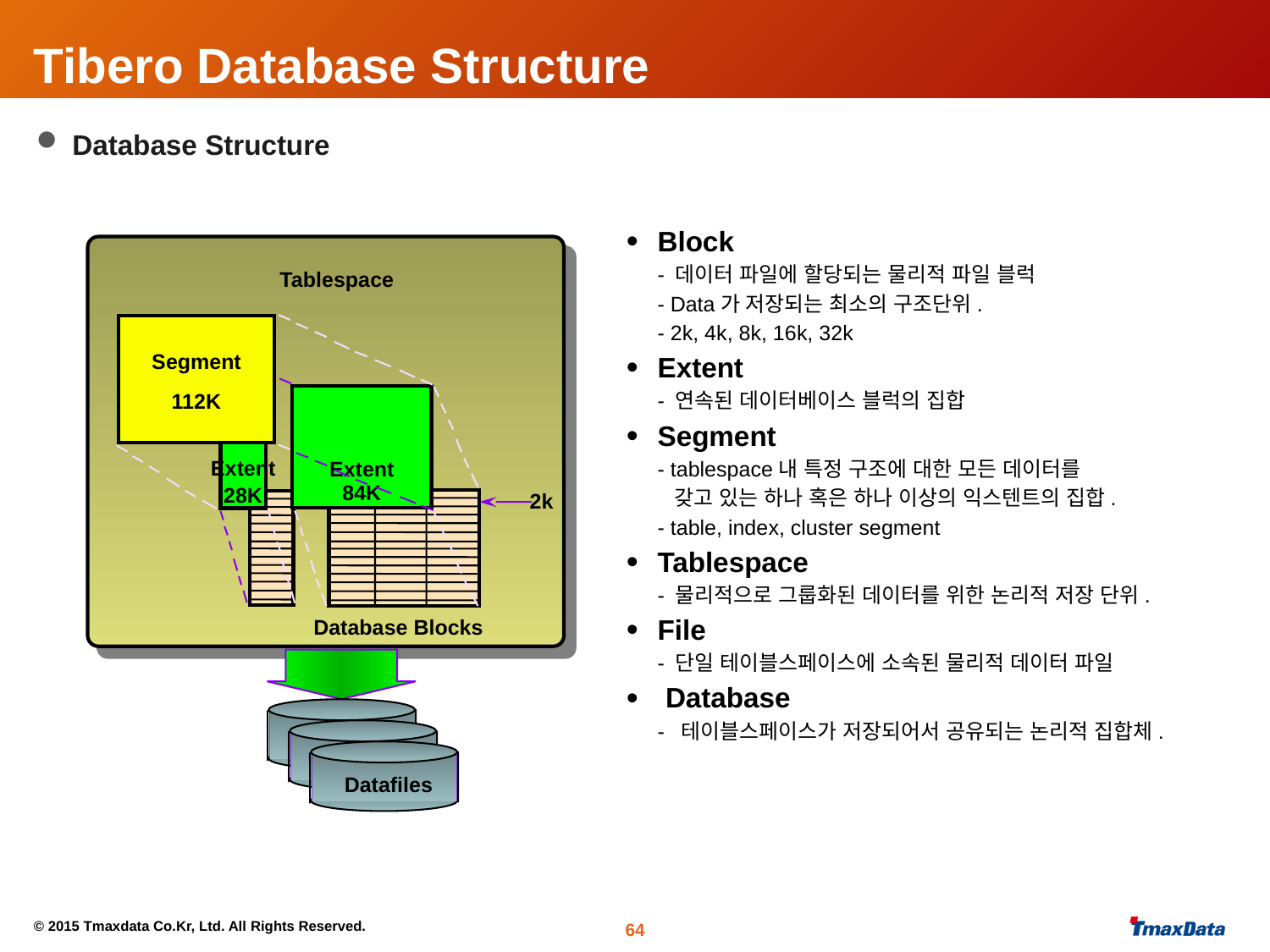

# Tibero Database Structure
 Database Structure
Block
- 데이터 파일에 할당되는 물리적 파일 블럭
- Data가 저장되는 최소의 구조단위.
- 2k, 4k, 8k, 16k, 32k
Extent
- 연속된 데이터베이스 블럭의 집합
Segment
- tablespace내 특정 구조에 대한 모든 데이터를
  갖고 있는 하나 혹은 하나 이상의 익스텐트의 집합.
- table, index, cluster segment
Tablespace
- 물리적으로 그룹화된 데이터를 위한 논리적 저장 단위.
File
- 단일 테이블스페이스에 소속된 물리적 데이터 파일
 Database
-  테이블스페이스가 저장되어서 공유되는 논리적 집합체.

Tablespace

Segment
112K

Extent
84K

Extent
28K

2k

Database Blocks

Datafiles